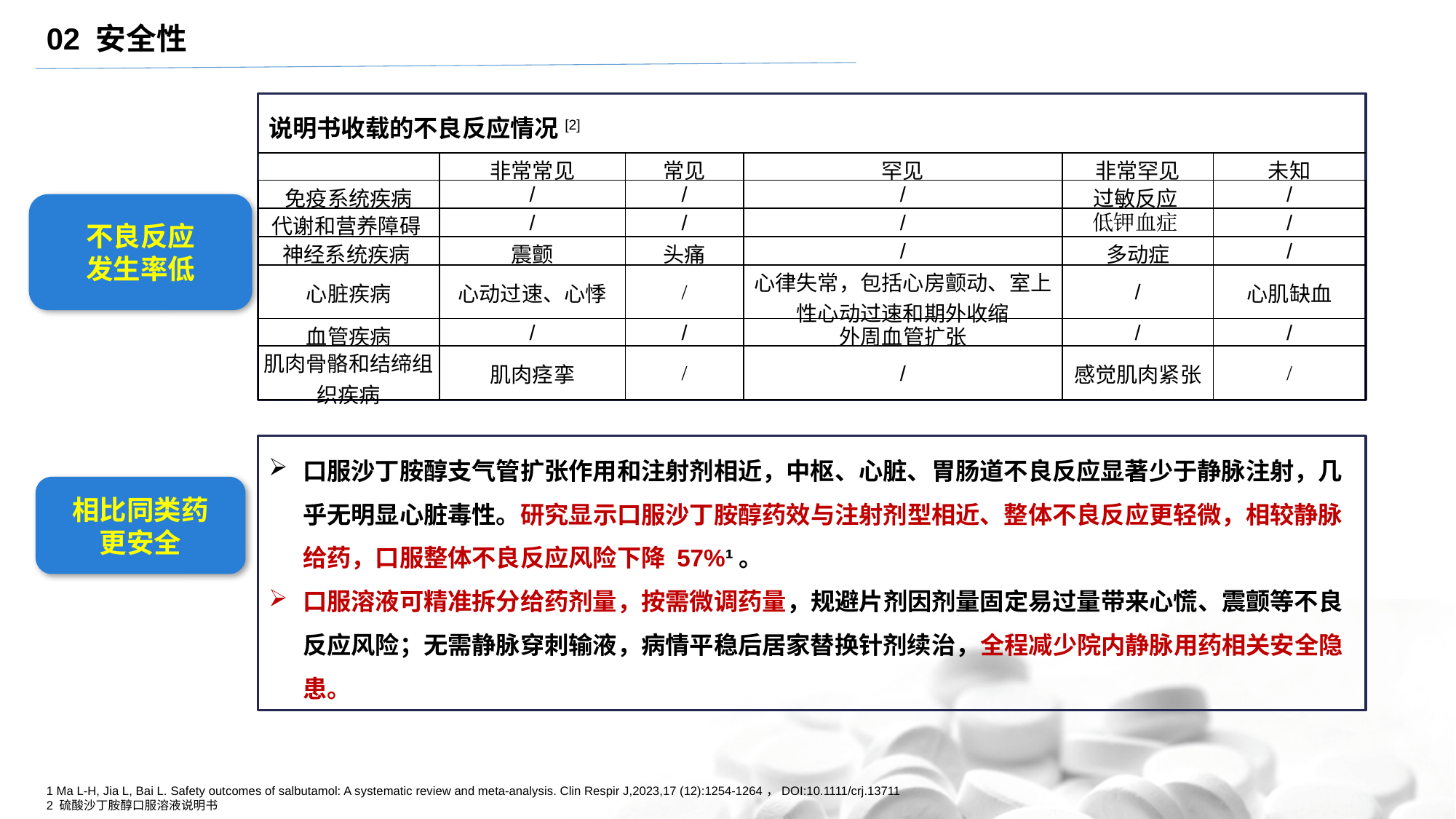

02 安全性
说明书收载的不良反应情况[2]

|  | 非常常见 | 常见 | 罕见 | 非常罕见 | 未知 |
| --- | --- | --- | --- | --- | --- |
| 免疫系统疾病 | / | / | / | 过敏反应 | / |
| 代谢和营养障碍 | / | / | / | 低钾血症 | / |
| 神经系统疾病 | 震颤 | 头痛 | / | 多动症 | / |
| 心脏疾病 | 心动过速、心悸 | / | 心律失常，包括心房颤动、室上性心动过速和期外收缩 | / | 心肌缺血 |
| 血管疾病 | / | / | 外周血管扩张 | / | / |
| 肌肉骨骼和结缔组织疾病 | 肌肉痉挛 | / | / | 感觉肌肉紧张 | / |
不良反应
发生率低
口服沙丁胺醇支气管扩张作用和注射剂相近，中枢、心脏、胃肠道不良反应显著少于静脉注射，几乎无明显心脏毒性。研究显示口服沙丁胺醇药效与注射剂型相近、整体不良反应更轻微，相较静脉给药，口服整体不良反应风险下降 57%¹。
口服溶液可精准拆分给药剂量，按需微调药量，规避片剂因剂量固定易过量带来心慌、震颤等不良反应风险；无需静脉穿刺输液，病情平稳后居家替换针剂续治，全程减少院内静脉用药相关安全隐患。
相比同类药
更安全
1 Ma L-H, Jia L, Bai L. Safety outcomes of salbutamol: A systematic review and meta-analysis. Clin Respir J,2023,17 (12):1254-1264，DOI:10.1111/crj.13711
2 硫酸沙丁胺醇口服溶液说明书